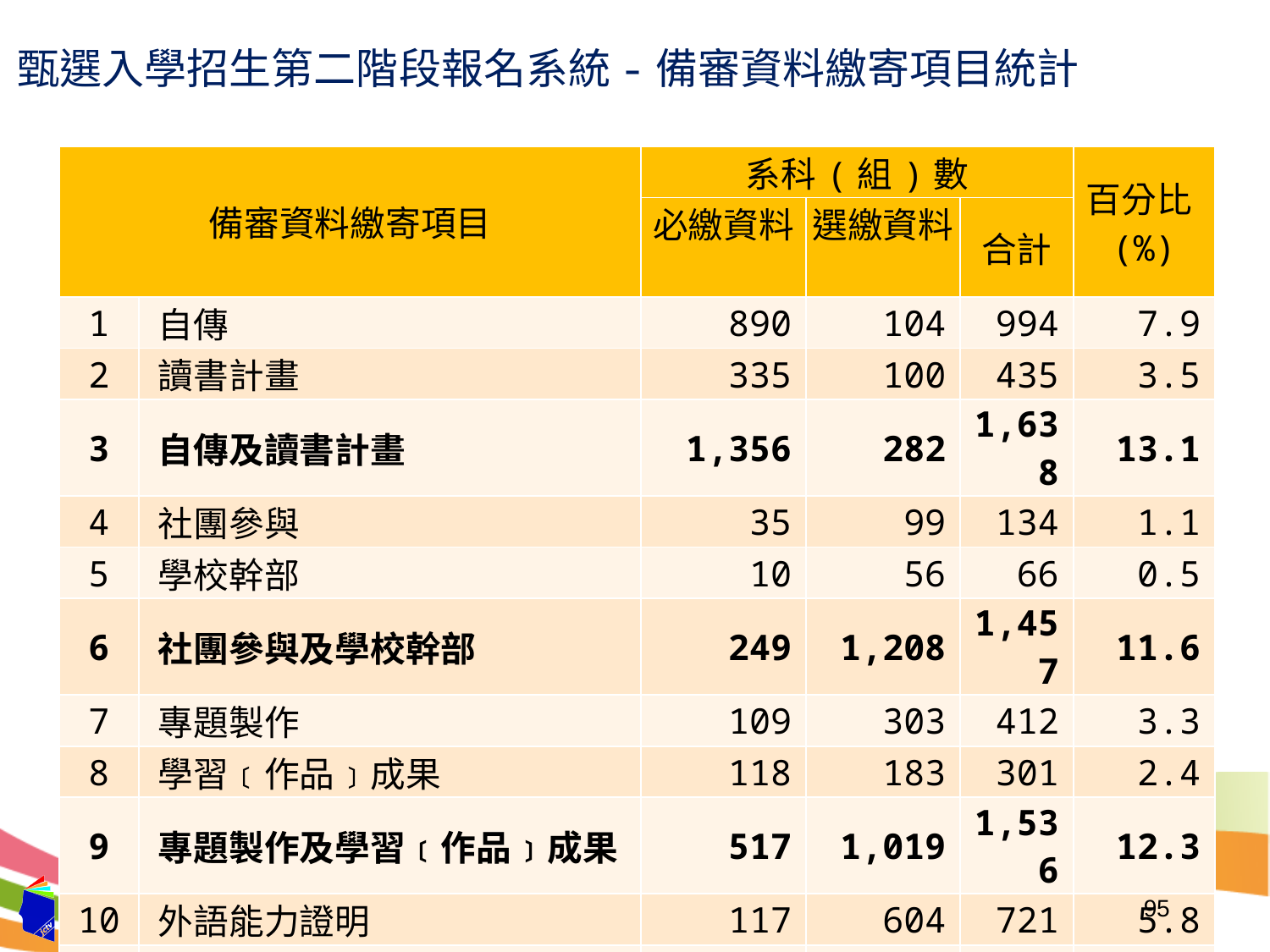

# 甄選入學招生第二階段報名系統-備審資料繳寄項目統計
| 備審資料繳寄項目 |  | 系科(組)數 |  |  | 百分比(%) |
| --- | --- | --- | --- | --- | --- |
|  |  | 必繳資料 | 選繳資料 | 合計 |  |
| 1 | 自傳 | 890 | 104 | 994 | 7.9 |
| 2 | 讀書計畫 | 335 | 100 | 435 | 3.5 |
| 3 | 自傳及讀書計畫 | 1,356 | 282 | 1,638 | 13.1 |
| 4 | 社團參與 | 35 | 99 | 134 | 1.1 |
| 5 | 學校幹部 | 10 | 56 | 66 | 0.5 |
| 6 | 社團參與及學校幹部 | 249 | 1,208 | 1,457 | 11.6 |
| 7 | 專題製作 | 109 | 303 | 412 | 3.3 |
| 8 | 學習﹝作品﹞成果 | 118 | 183 | 301 | 2.4 |
| 9 | 專題製作及學習﹝作品﹞成果 | 517 | 1,019 | 1,536 | 12.3 |
| 10 | 外語能力證明 | 117 | 604 | 721 | 5.8 |
| 11 | 競賽獲獎或證照證明 | 483 | 1,608 | 2,091 | 16.7 |
| 12 | 社會服務 | 34 | 129 | 163 | 1.3 |
| 13 | 其他有利審查文件 | 277 | 2,305 | 2,582 | 20.6 |
95